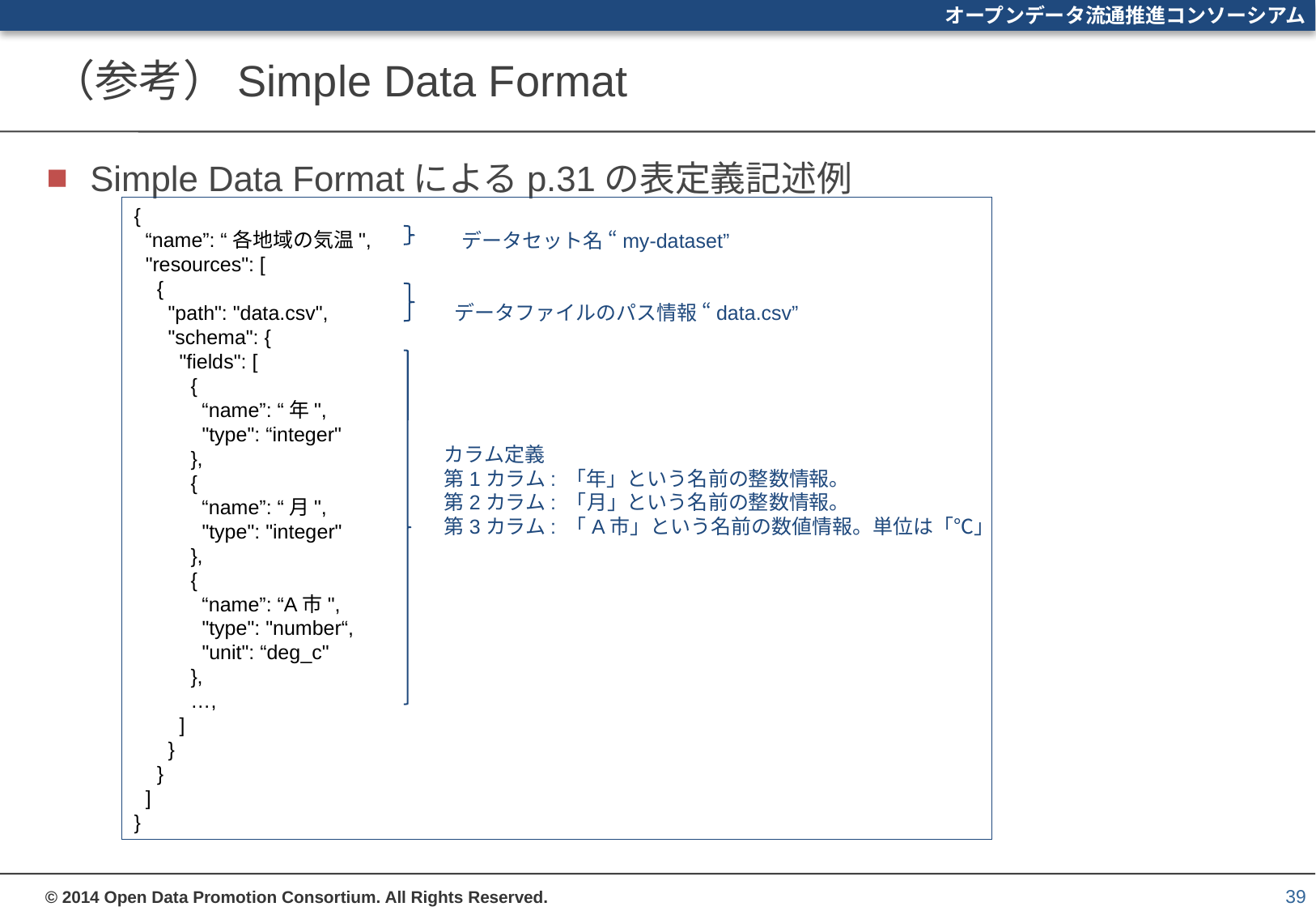

# （参考）Simple Data Format
Simple Data Formatによるp.31の表定義記述例
{
  “name”: “各地域の気温",
  "resources": [
    {
      "path": "data.csv",
      "schema": {
        "fields": [
          {
            “name”: “年",
            "type": “integer"
          },
          {
            “name”: “月",
            "type": "integer"
          },
          {
            “name”: “A市",
            "type": "number“,
            "unit": “deg_c"
          },
          …,
        ]
      }
    }
  ]
}
データセット名 “my-dataset”

データファイルのパス情報 “data.csv”

カラム定義
第1カラム: 「年」という名前の整数情報。
第2カラム: 「月」という名前の整数情報。
第3カラム: 「A市」という名前の数値情報。単位は「℃」

39